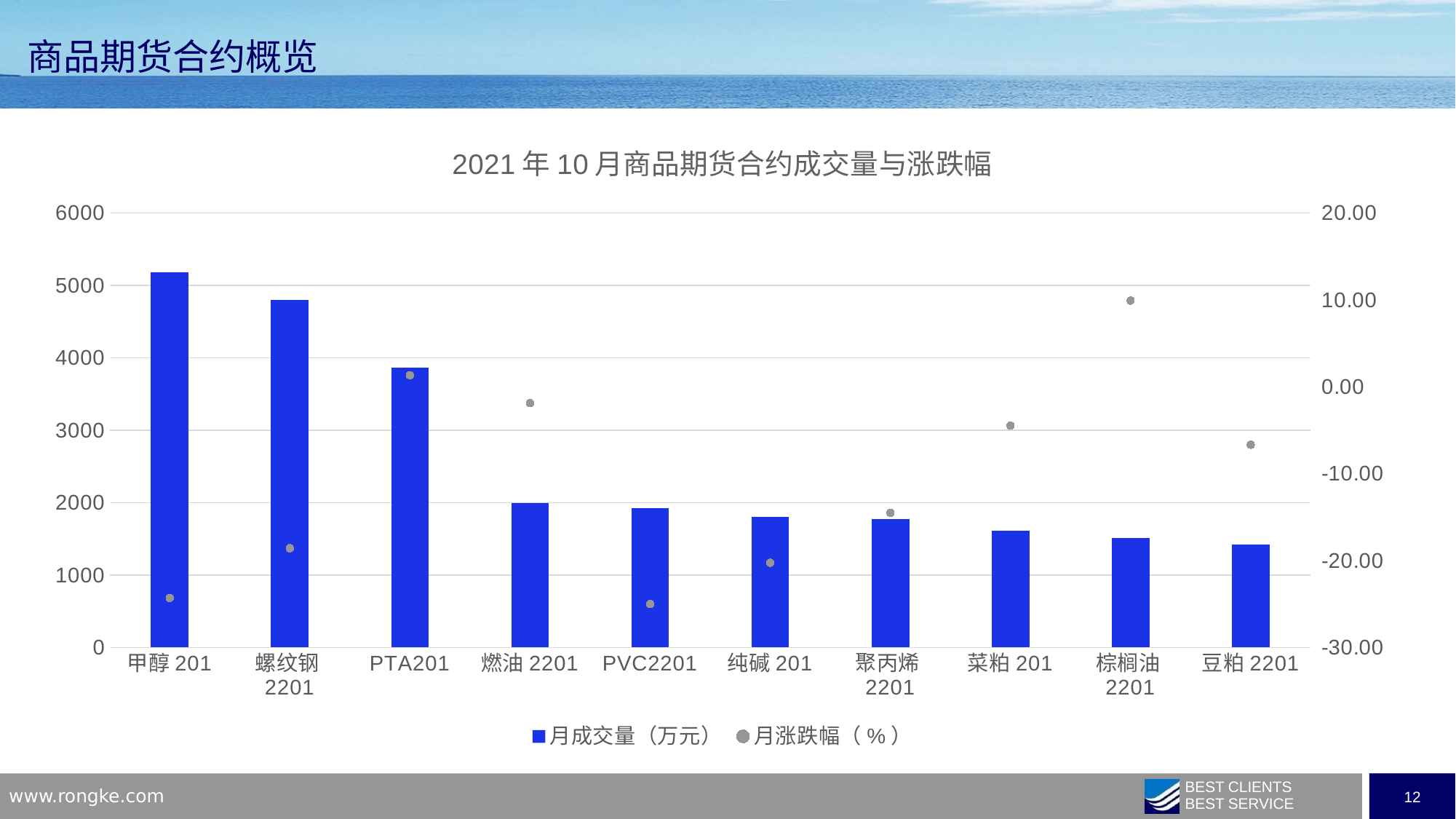

商品期货合约概览

### Chart: 2021年10月商品期货合约成交量与涨跌幅

| Category | 月成交量（万元） | 月涨跌幅（%） |
|---|---|---|
| 甲醇201 | 5177.5223 | -24.3035 |
| 螺纹钢2201 | 4796.6031 | -18.5769 |
| PTA201 | 3866.6372 | 1.3365 |
| 燃油2201 | 1993.3275 | -1.8792 |
| PVC2201 | 1920.5294 | -25.0 |
| 纯碱201 | 1802.8632 | -20.2449 |
| 聚丙烯2201 | 1777.7107 | -14.5095 |
| 菜粕201 | 1615.6825 | -4.4749 |
| 棕榈油2201 | 1513.9591 | 9.9235 |
| 豆粕2201 | 1424.3815 | -6.6686 |